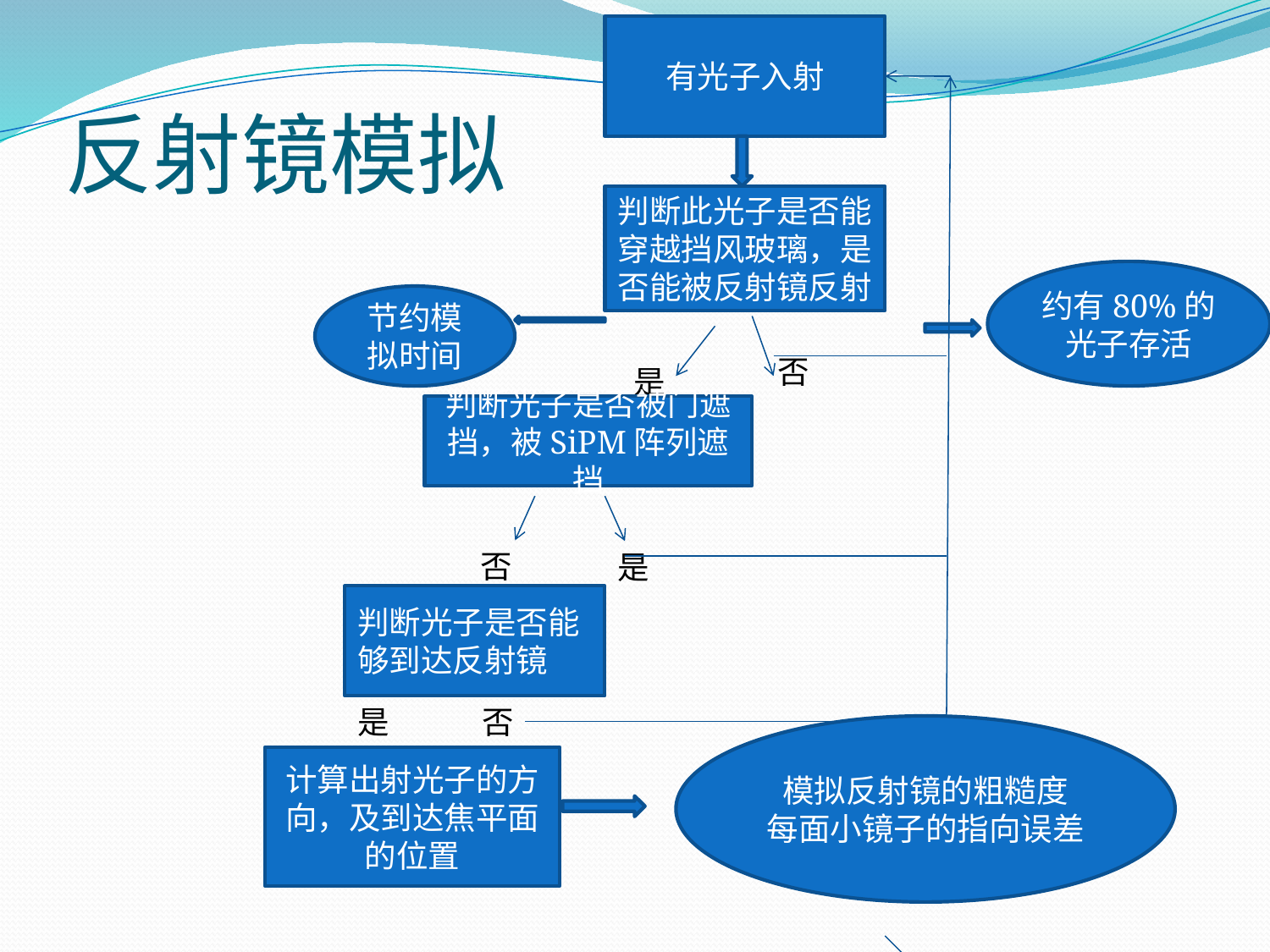

有光子入射
# 反射镜模拟

判断此光子是否能穿越挡风玻璃，是否能被反射镜反射
约有80%的光子存活

节约模拟时间

否
是
判断光子是否被门遮挡，被SiPM阵列遮挡
否
是
判断光子是否能够到达反射镜
是             否
模拟反射镜的粗糙度
每面小镜子的指向误差
计算出射光子的方向，及到达焦平面的位置